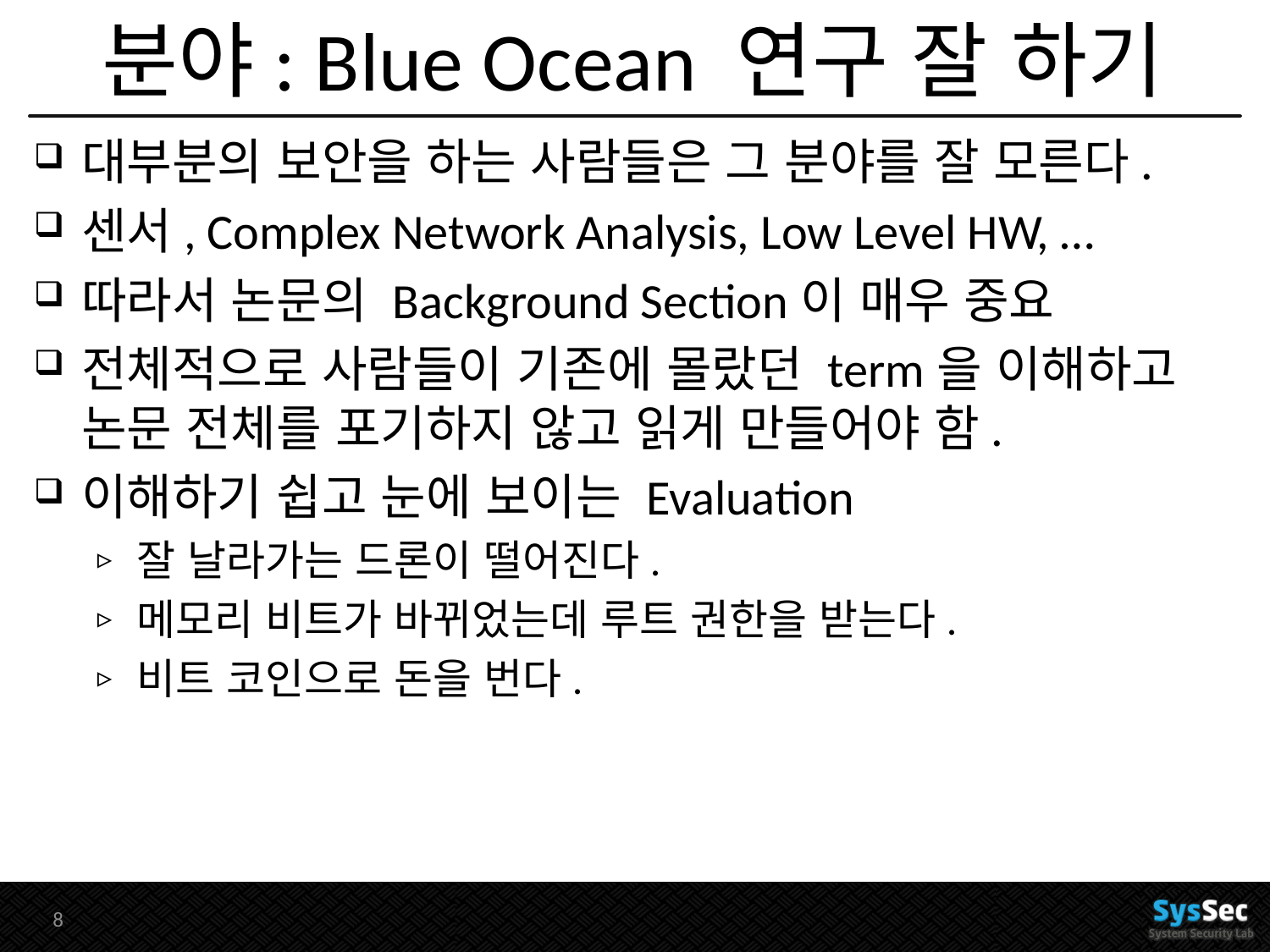

# 분야: Blue Ocean 연구 잘 하기
대부분의 보안을 하는 사람들은 그 분야를 잘 모른다.
센서, Complex Network Analysis, Low Level HW, …
따라서 논문의 Background Section이 매우 중요
전체적으로 사람들이 기존에 몰랐던 term을 이해하고 논문 전체를 포기하지 않고 읽게 만들어야 함.
이해하기 쉽고 눈에 보이는 Evaluation
잘 날라가는 드론이 떨어진다.
메모리 비트가 바뀌었는데 루트 권한을 받는다.
비트 코인으로 돈을 번다.
8